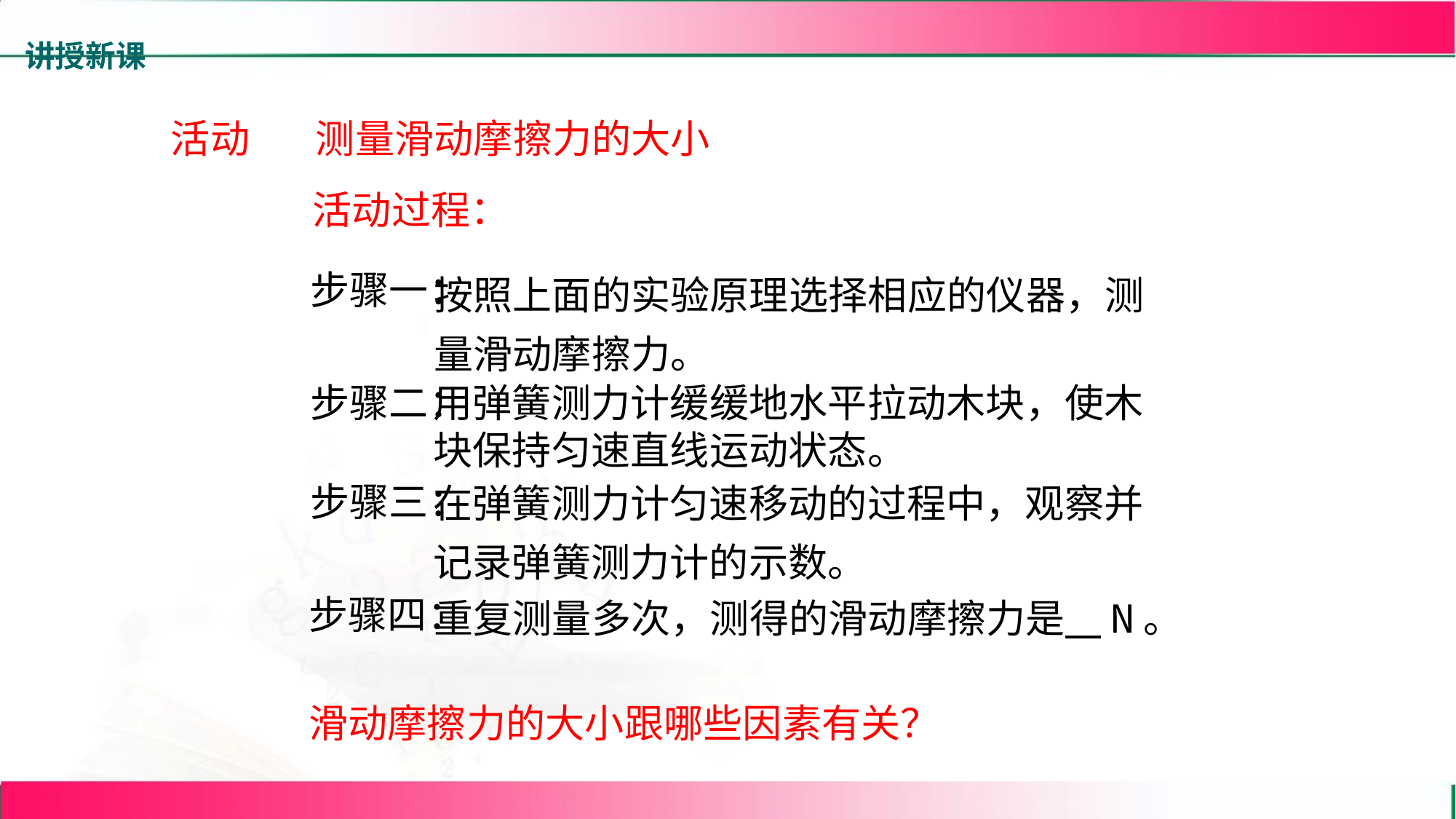

讲授新课
活动
测量滑动摩擦力的大小
活动过程：
按照上面的实验原理选择相应的仪器，测量滑动摩擦力。
步骤一：
步骤二：
用弹簧测力计缓缓地水平拉动木块，使木块保持匀速直线运动状态。
在弹簧测力计匀速移动的过程中，观察并记录弹簧测力计的示数。
步骤三：
步骤四：
重复测量多次，测得的滑动摩擦力是    N。
滑动摩擦力的大小跟哪些因素有关？